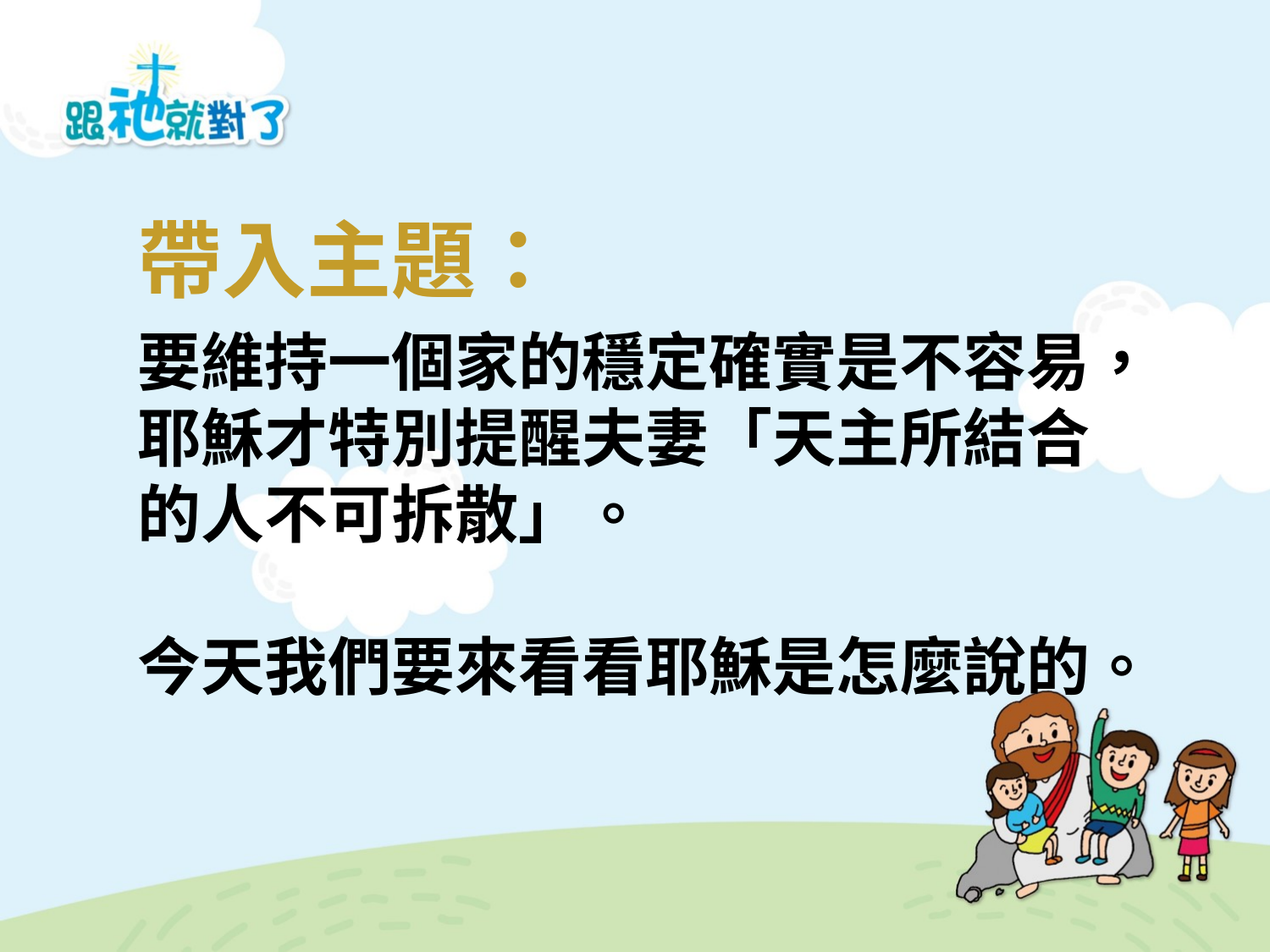

帶入主題：
要維持一個家的穩定確實是不容易，耶穌才特別提醒夫妻「天主所結合的人不可拆散」。

今天我們要來看看耶穌是怎麼說的。